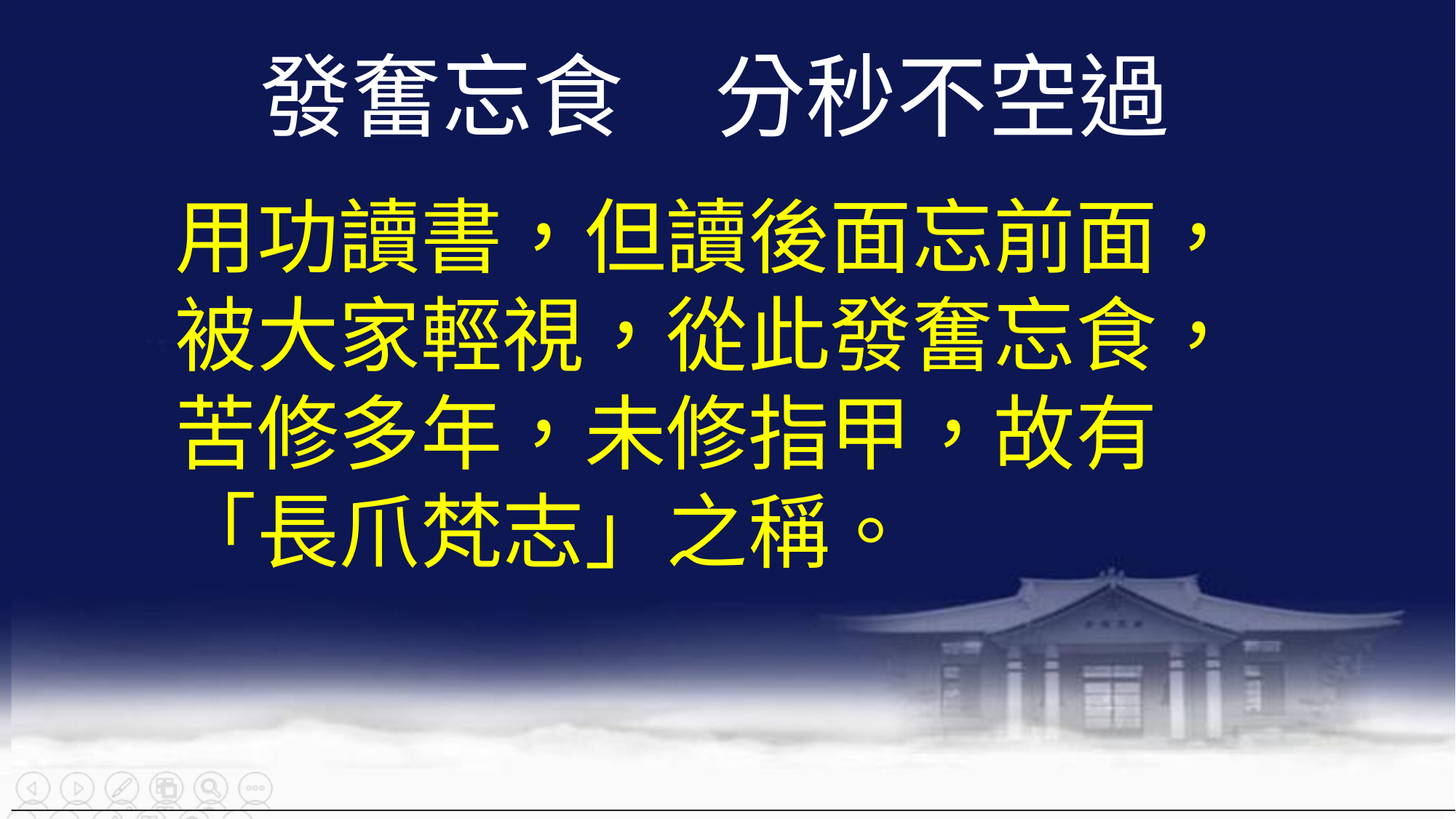

# 發奮忘食　分秒不空過
用功讀書，但讀後面忘前面，被大家輕視，從此發奮忘食，苦修多年，未修指甲，故有「長爪梵志」之稱。